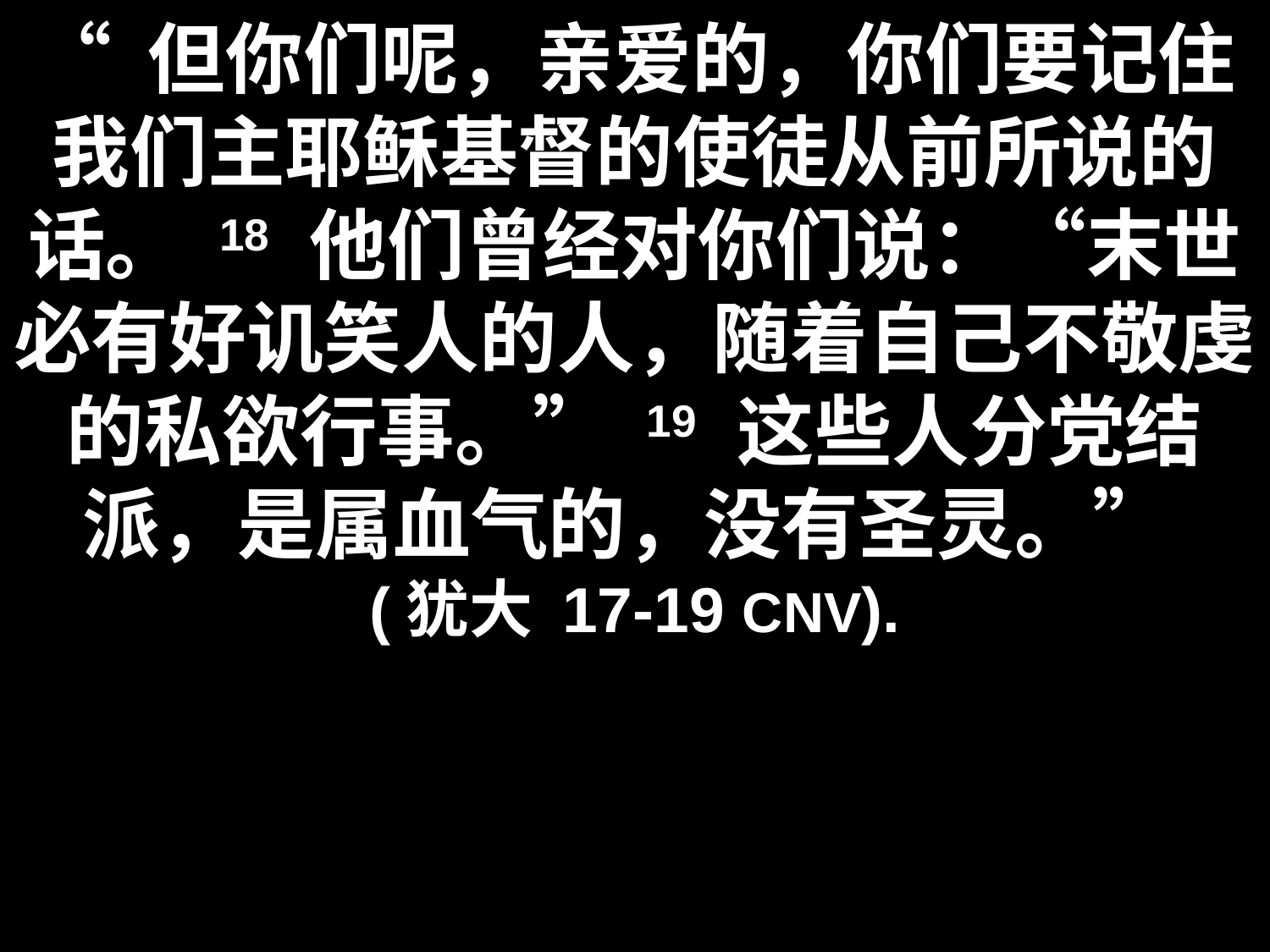

# “ 但你们呢，亲爱的，你们要记住我们主耶稣基督的使徒从前所说的话。 18 他们曾经对你们说：“末世必有好讥笑人的人，随着自己不敬虔的私欲行事。” 19 这些人分党结派，是属血气的，没有圣灵。” (犹大 17-19 CNV).

记得17-19